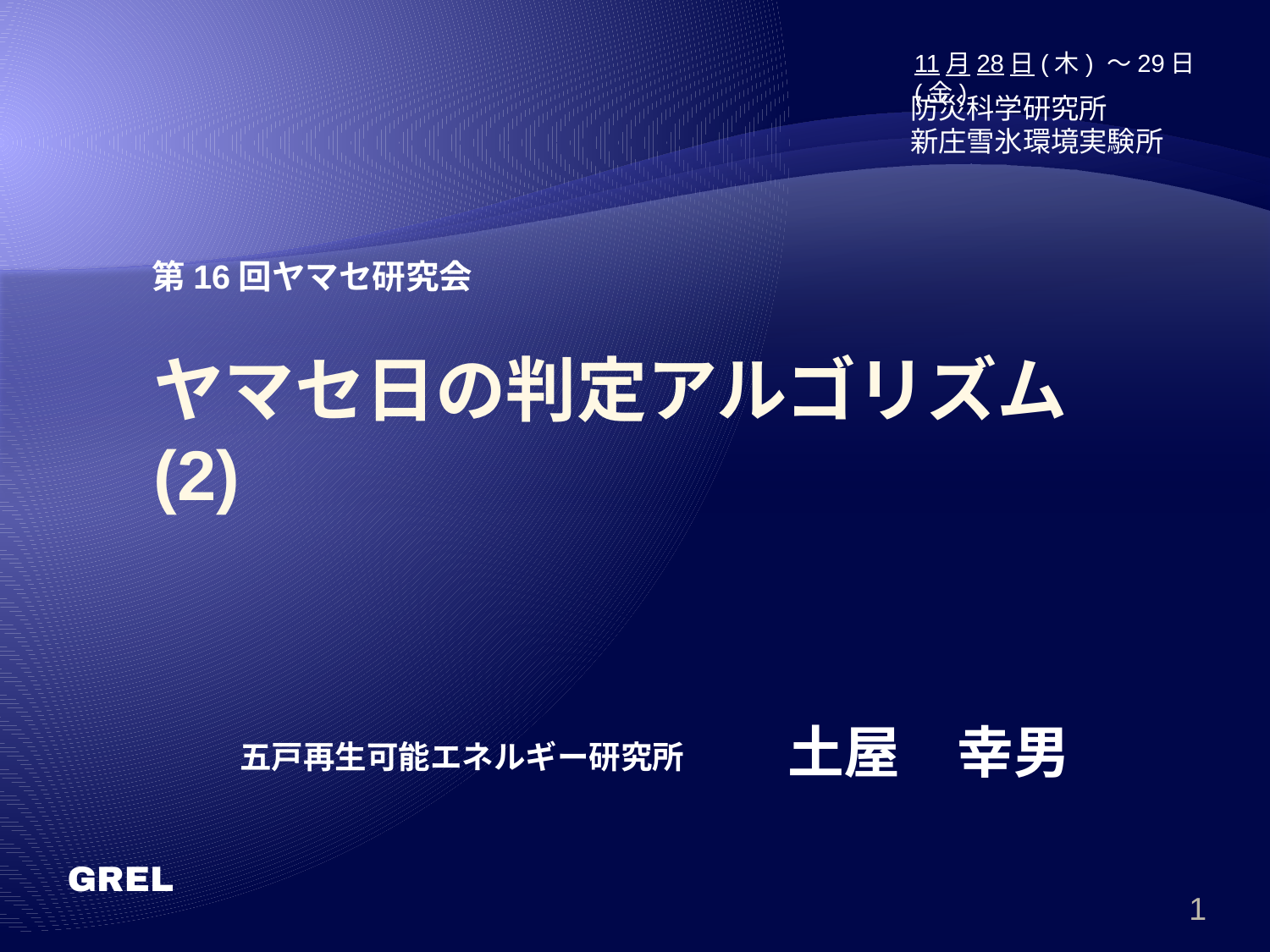

11月28日(木) ～29日(金)
防災科学研究所
新庄雪氷環境実験所
第16回ヤマセ研究会
# ヤマセ日の判定アルゴリズム(2)
土屋　幸男
五戸再生可能エネルギー研究所
GREL
1